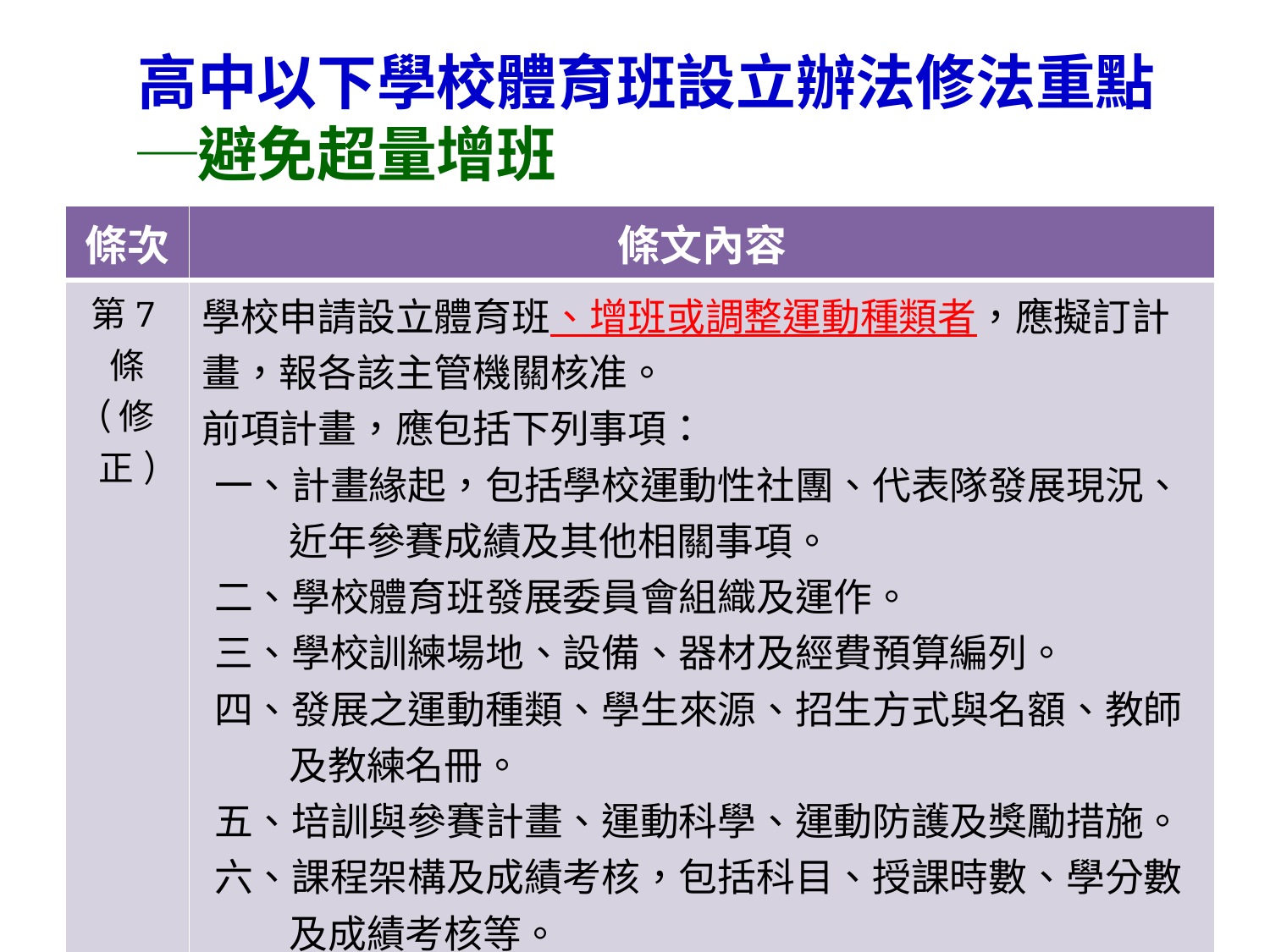

高中以下學校體育班設立辦法修法重點─避免超量增班
| 條次 | 條文內容 |
| --- | --- |
| 第7條 (修正) | 學校申請設立體育班、增班或調整運動種類者，應擬訂計畫，報各該主管機關核准。 前項計畫，應包括下列事項： 一、計畫緣起，包括學校運動性社團、代表隊發展現況、近年參賽成績及其他相關事項。 二、學校體育班發展委員會組織及運作。 三、學校訓練場地、設備、器材及經費預算編列。 四、發展之運動種類、學生來源、招生方式與名額、教師及教練名冊。 五、培訓與參賽計畫、運動科學、運動防護及獎勵措施。 六、課程架構及成績考核，包括科目、授課時數、學分數及成績考核等。 七、課業及生活輔導，包括升學、補救教學、住宿、膳食及交通等。 |